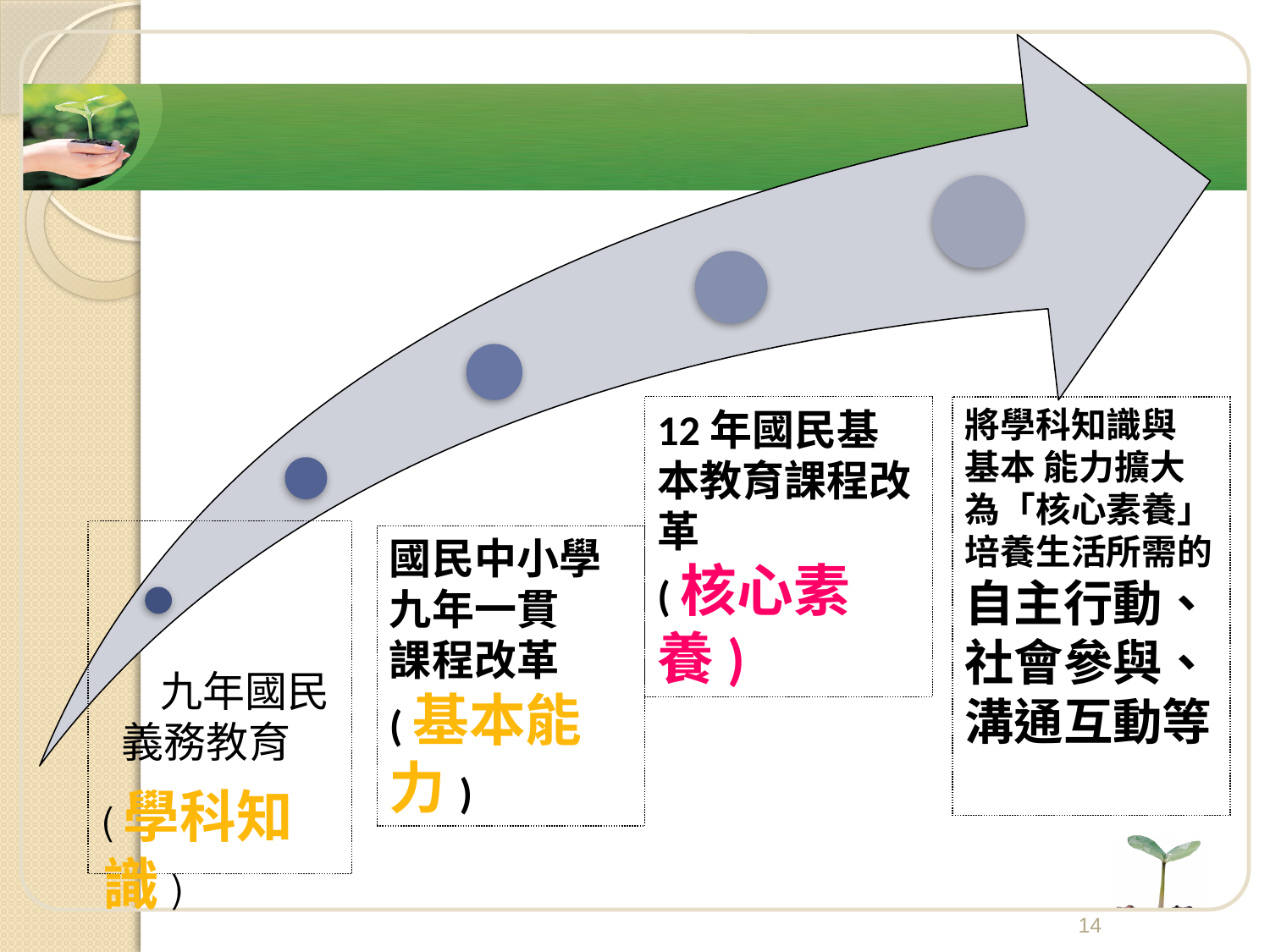

九年國民     義務教育
(學科知識)

12年國民基本教育課程改革
(核心素養)
將學科知識與
基本 能力擴大為「核心素養」
培養生活所需的
自主行動、
社會參與、溝通互動等

國民中小學九年一貫
課程改革
(基本能力)
14